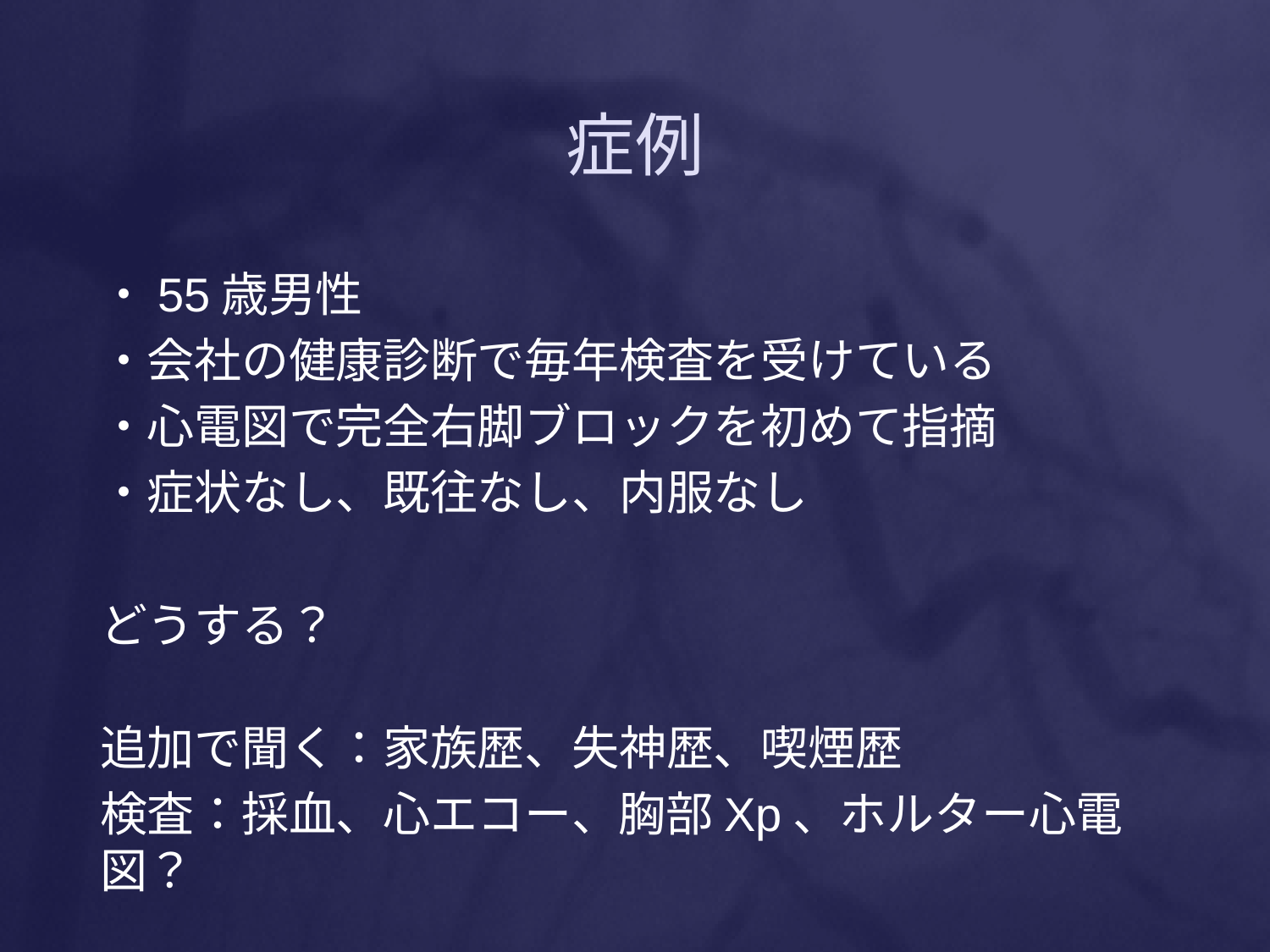

# 症例
・55歳男性
・会社の健康診断で毎年検査を受けている
・心電図で完全右脚ブロックを初めて指摘
・症状なし、既往なし、内服なし

どうする？
追加で聞く：家族歴、失神歴、喫煙歴
検査：採血、心エコー、胸部Xp、ホルター心電図？